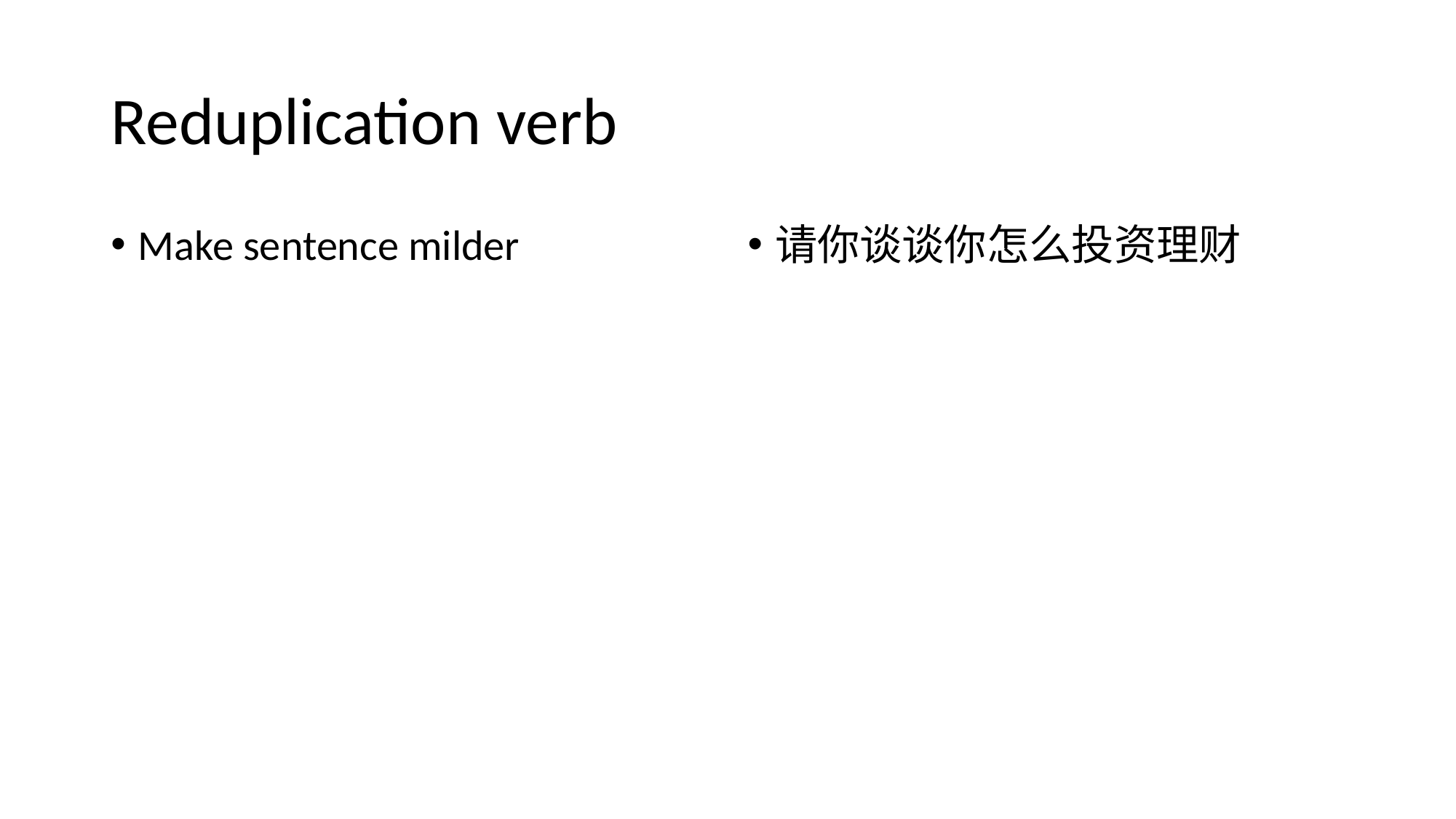

# Reduplication verb
Make sentence milder
请你谈谈你怎么投资理财